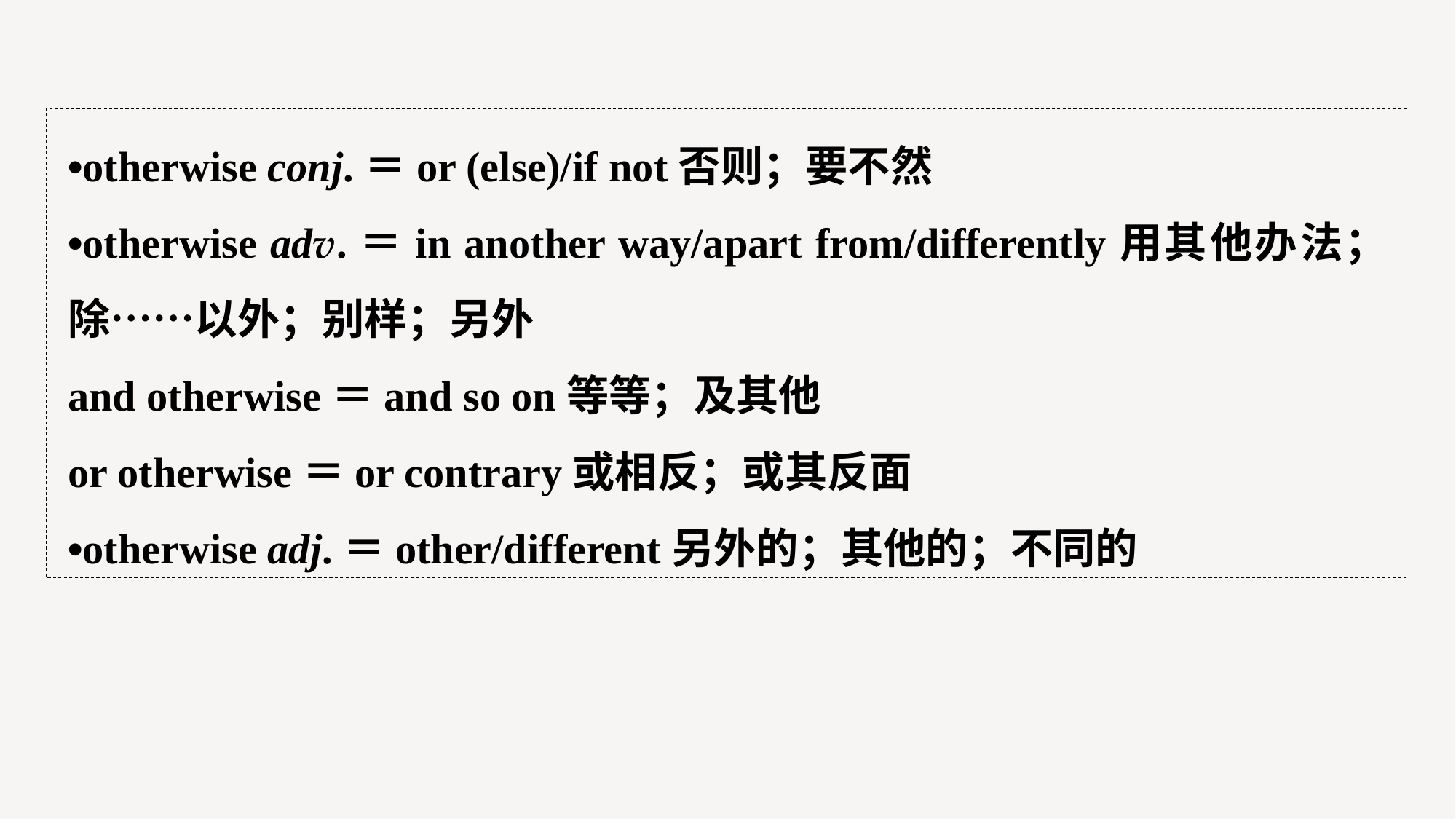

•otherwise conj.＝or (else)/if not否则；要不然
•otherwise adv.＝in another way/apart from/differently用其他办法；除……以外；别样；另外
and otherwise＝and so on等等；及其他
or otherwise＝or contrary或相反；或其反面
•otherwise adj.＝other/different另外的；其他的；不同的